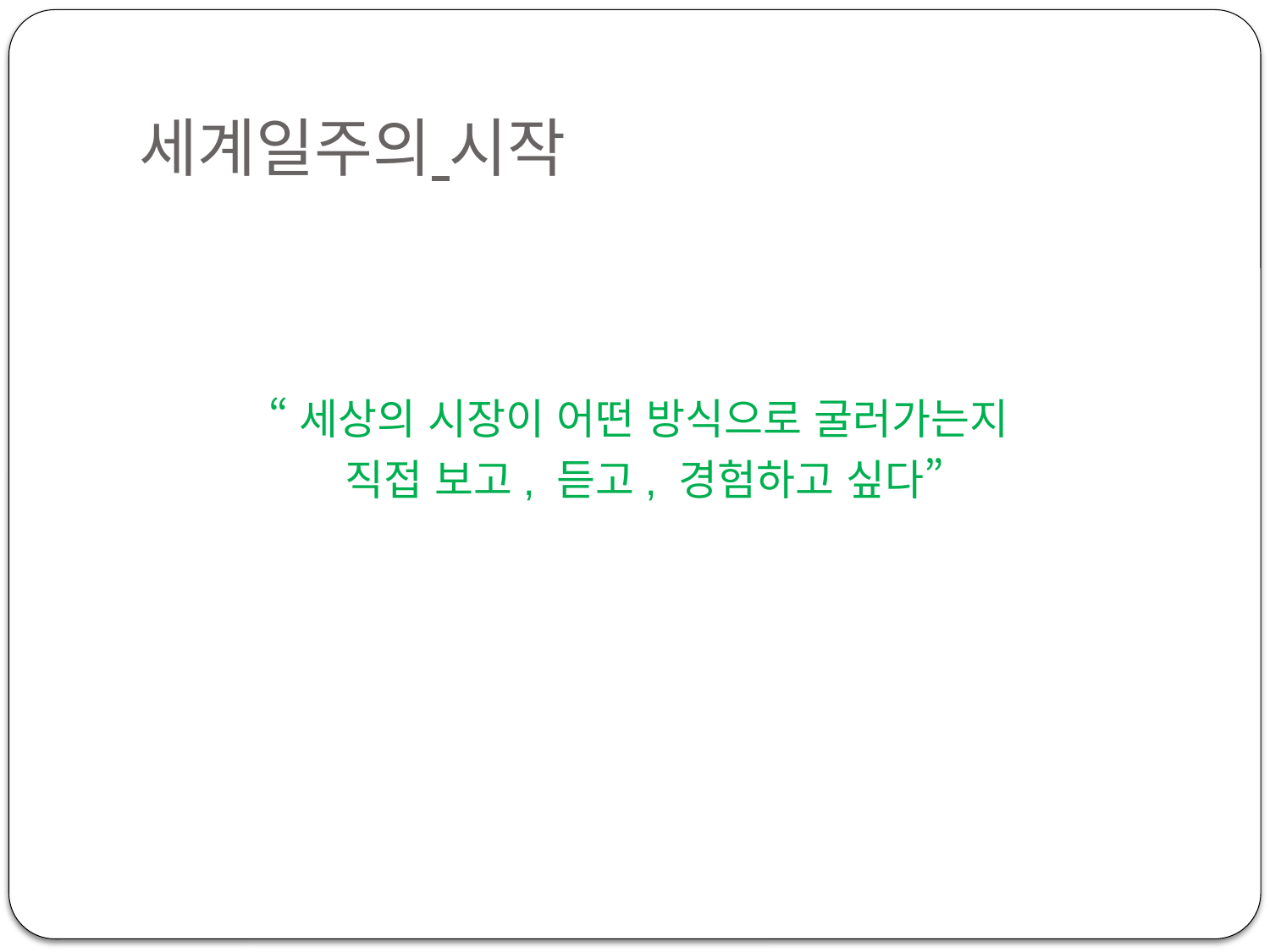

# 세계일주의 시작
“세상의 시장이 어떤 방식으로 굴러가는지
직접 보고, 듣고, 경험하고 싶다”